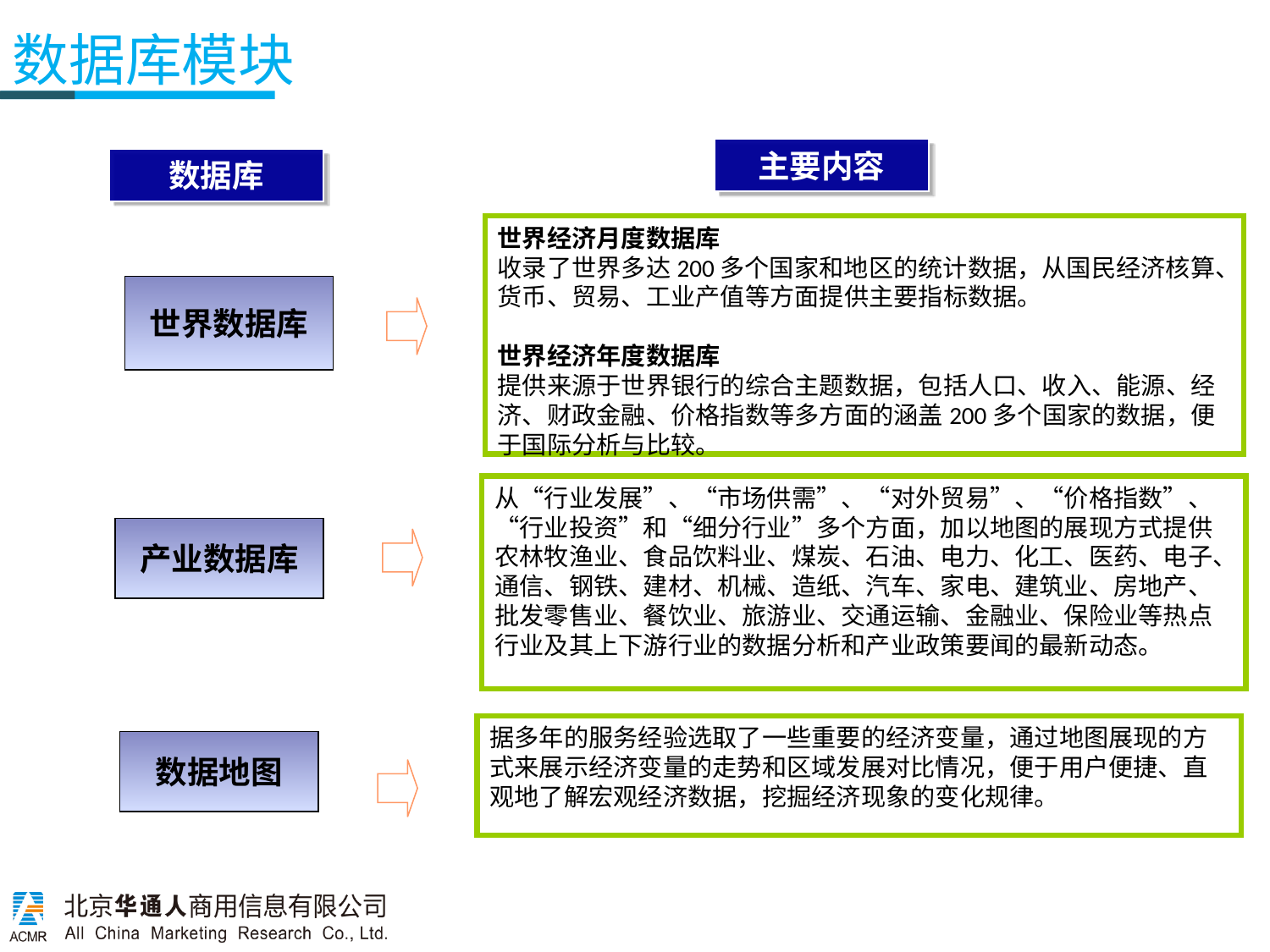

数据库模块

主要内容
数据库
世界经济月度数据库
收录了世界多达200多个国家和地区的统计数据，从国民经济核算、货币、贸易、工业产值等方面提供主要指标数据。

世界经济年度数据库
提供来源于世界银行的综合主题数据，包括人口、收入、能源、经济、财政金融、价格指数等多方面的涵盖200多个国家的数据，便于国际分析与比较。

世界数据库

从“行业发展”、“市场供需”、“对外贸易”、“价格指数”、“行业投资”和“细分行业”多个方面，加以地图的展现方式提供农林牧渔业、食品饮料业、煤炭、石油、电力、化工、医药、电子、通信、钢铁、建材、机械、造纸、汽车、家电、建筑业、房地产、批发零售业、餐饮业、旅游业、交通运输、金融业、保险业等热点行业及其上下游行业的数据分析和产业政策要闻的最新动态。
产业数据库

据多年的服务经验选取了一些重要的经济变量，通过地图展现的方式来展示经济变量的走势和区域发展对比情况，便于用户便捷、直观地了解宏观经济数据，挖掘经济现象的变化规律。

数据地图